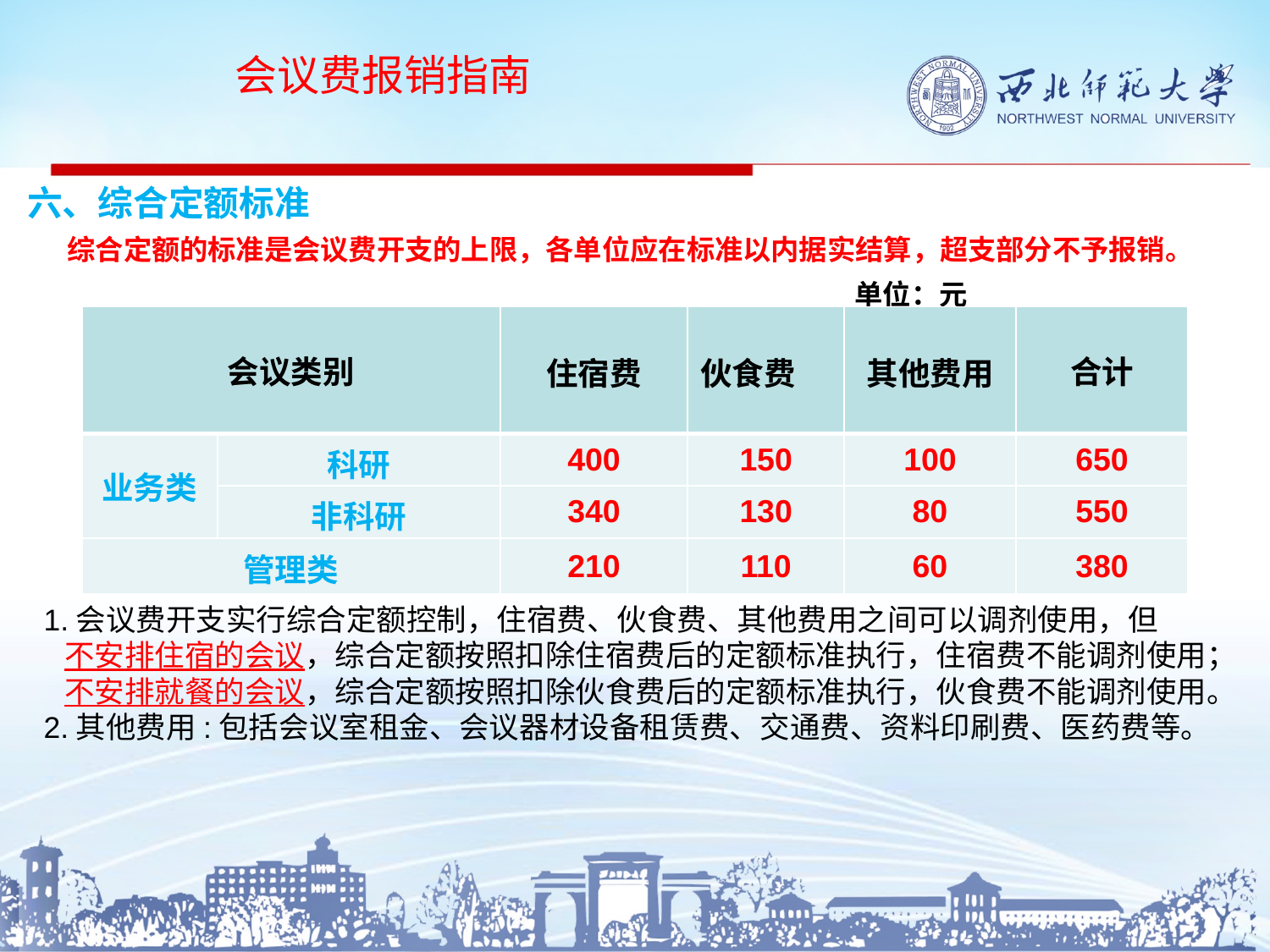

会议费报销指南

# 六、综合定额标准 综合定额的标准是会议费开支的上限，各单位应在标准以内据实结算，超支部分不予报销。 单位：元
| 会议类别 |  | 住宿费 | 伙食费 | 其他费用 | 合计 |
| --- | --- | --- | --- | --- | --- |
| 业务类 | 科研 | 400 | 150 | 100 | 650 |
|  | 非科研 | 340 | 130 | 80 | 550 |
| 管理类 |  | 210 | 110 | 60 | 380 |
1.会议费开支实行综合定额控制，住宿费、伙食费、其他费用之间可以调剂使用，但
  不安排住宿的会议，综合定额按照扣除住宿费后的定额标准执行，住宿费不能调剂使用；
  不安排就餐的会议，综合定额按照扣除伙食费后的定额标准执行，伙食费不能调剂使用。
2.其他费用:包括会议室租金、会议器材设备租赁费、交通费、资料印刷费、医药费等。